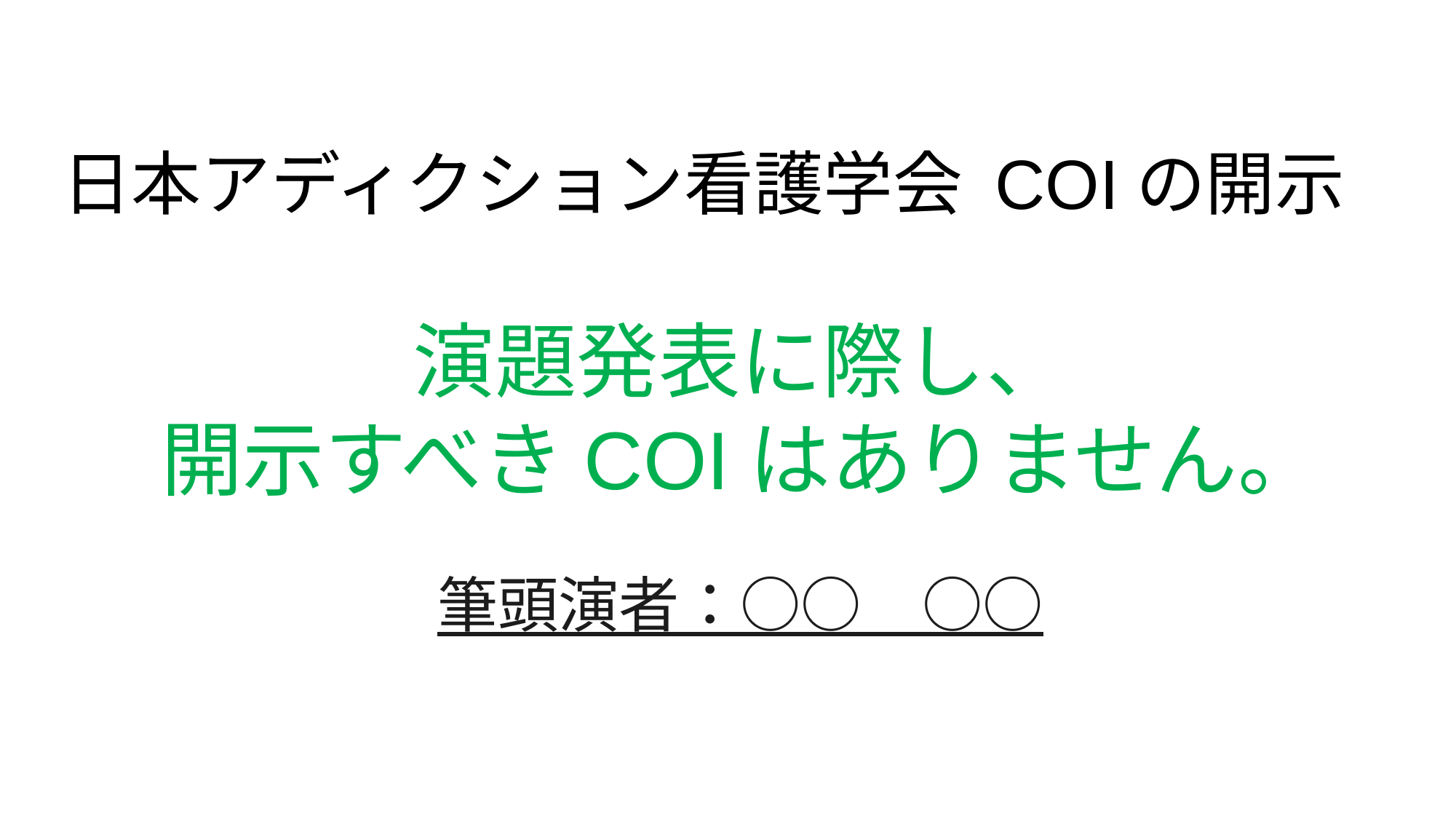

日本アディクション看護学会 COIの開示
演題発表に際し、
開示すべきCOIはありません。
筆頭演者：○○　○○